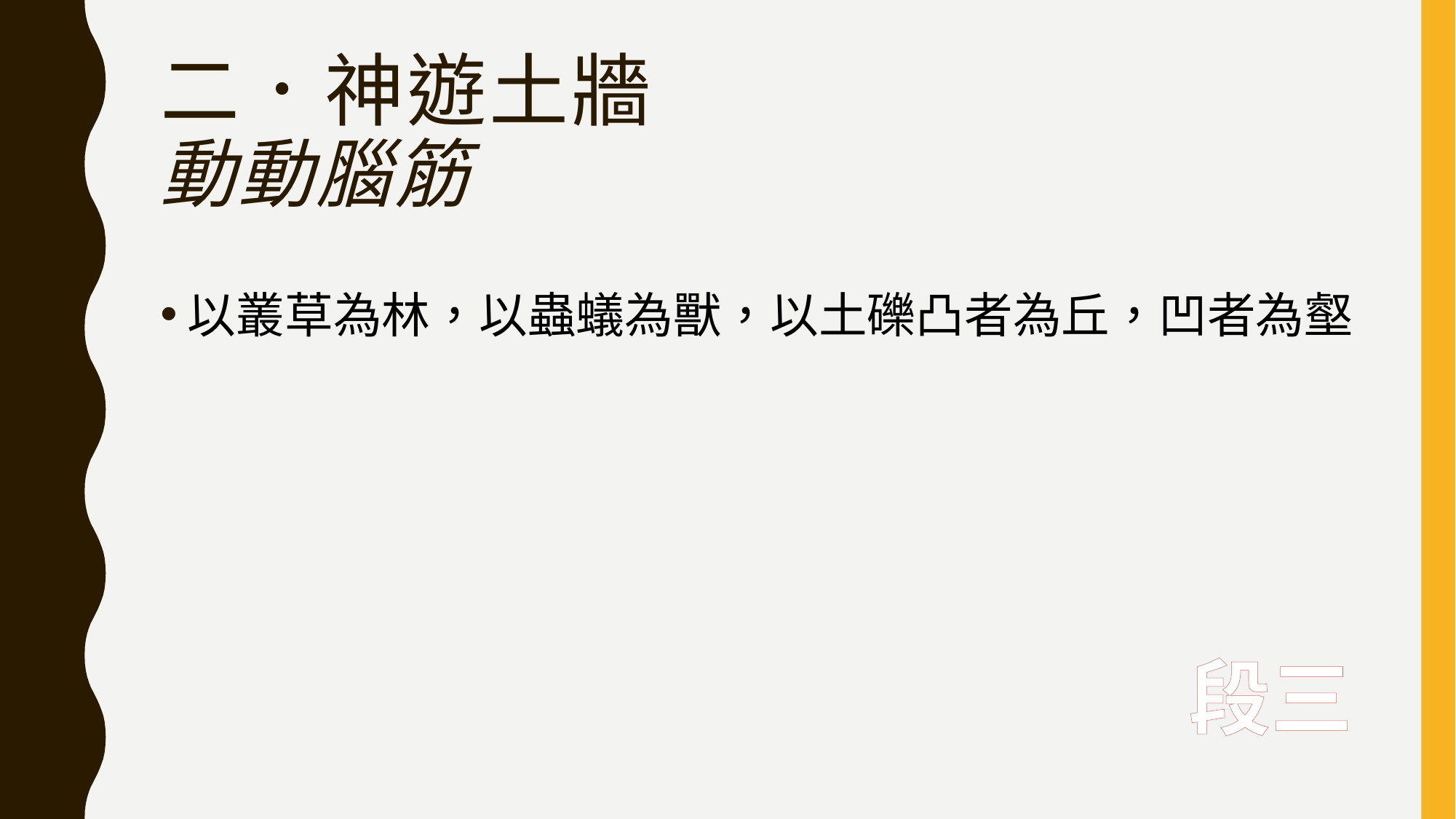

# 二．神遊土牆 動動腦筋
以叢草為林，以蟲蟻為獸，以土礫凸者為丘，凹者為壑
段三